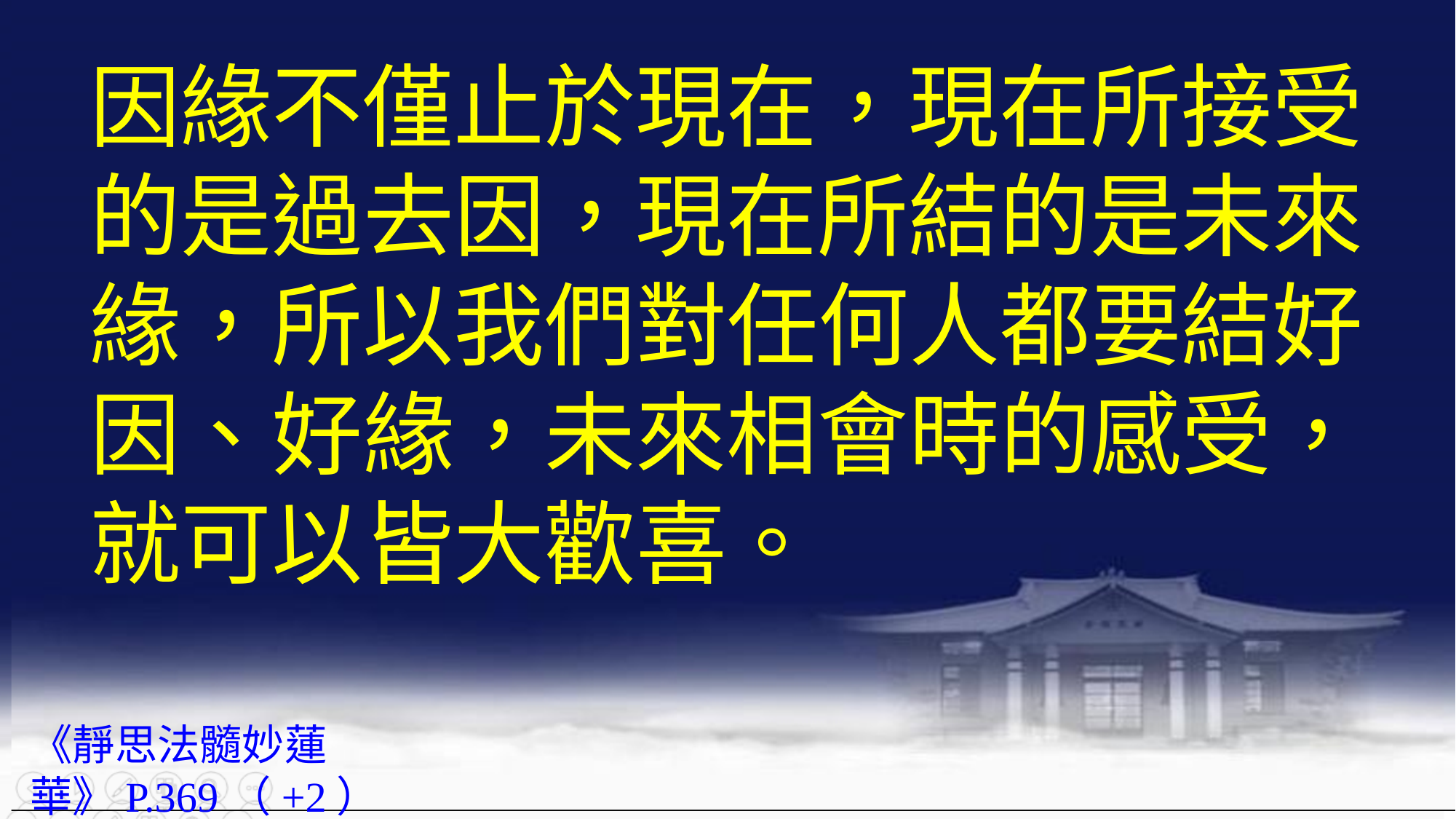

因緣不僅止於現在，現在所接受的是過去因，現在所結的是未來緣，所以我們對任何人都要結好因、好緣，未來相會時的感受，就可以皆大歡喜。
《靜思法髓妙蓮華》P.369（+2）